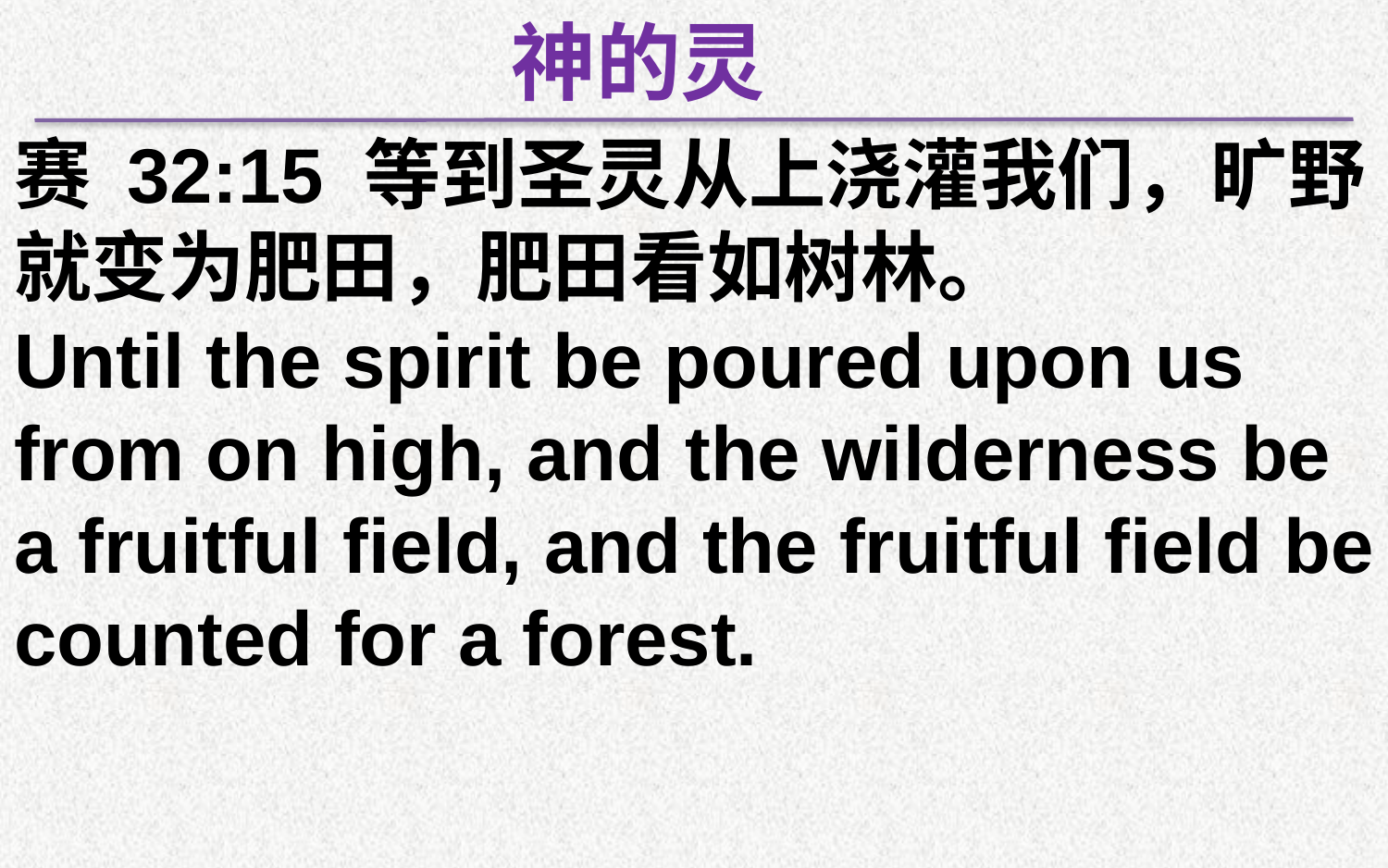

神的灵
赛 32:15 等到圣灵从上浇灌我们，旷野就变为肥田，肥田看如树林。
Until the spirit be poured upon us from on high, and the wilderness be a fruitful field, and the fruitful field be counted for a forest.